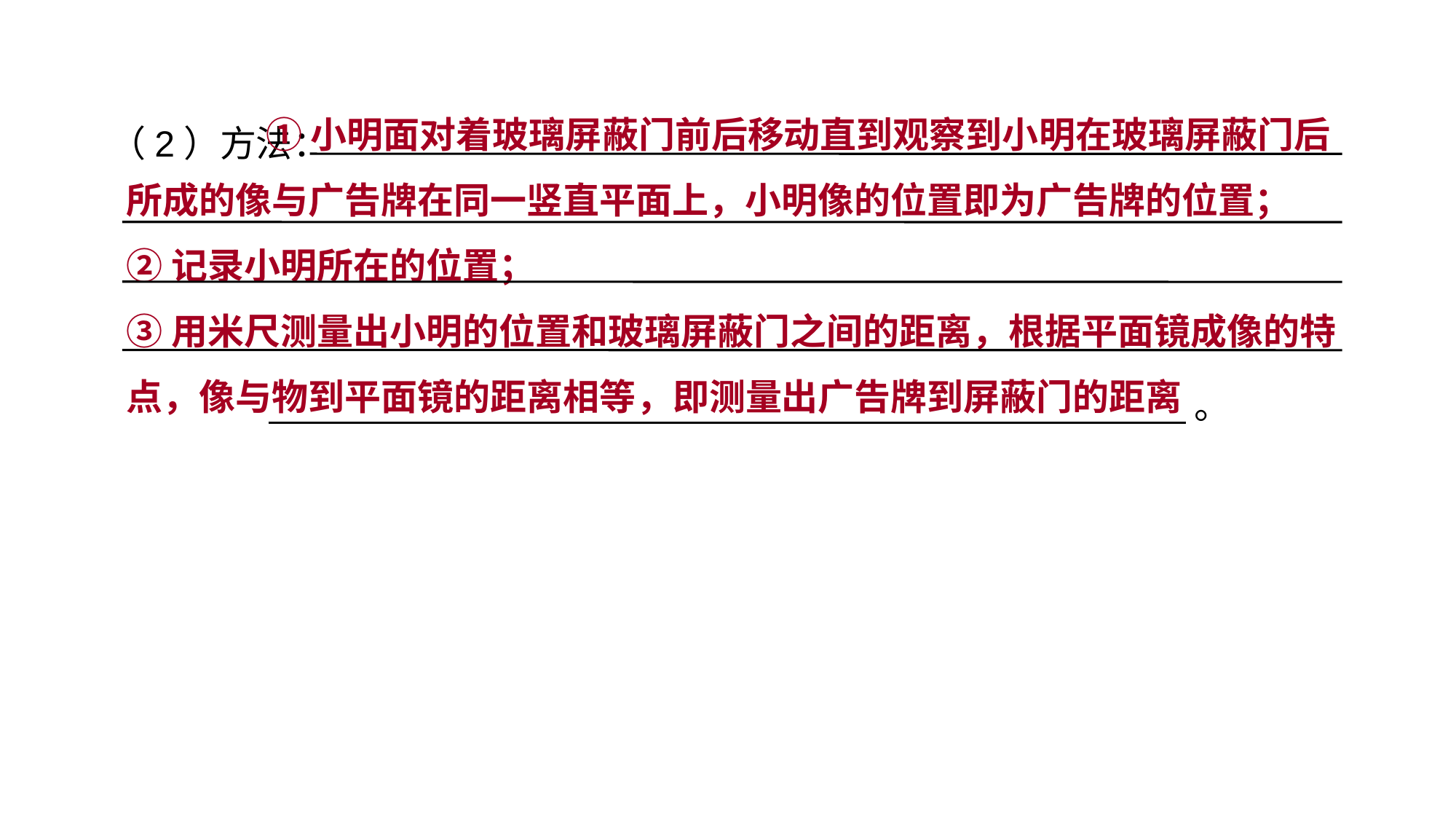

①小明面对着玻璃屏蔽门前后移动直到观察到小明在玻璃屏蔽门后所成的像与广告牌在同一竖直平面上，小明像的位置即为广告牌的位置；
②记录小明所在的位置；
③用米尺测量出小明的位置和玻璃屏蔽门之间的距离，根据平面镜成像的特点，像与物到平面镜的距离相等，即测量出广告牌到屏蔽门的距离
（2）方法：

                                                                                                                。
设计实验 拓展提升